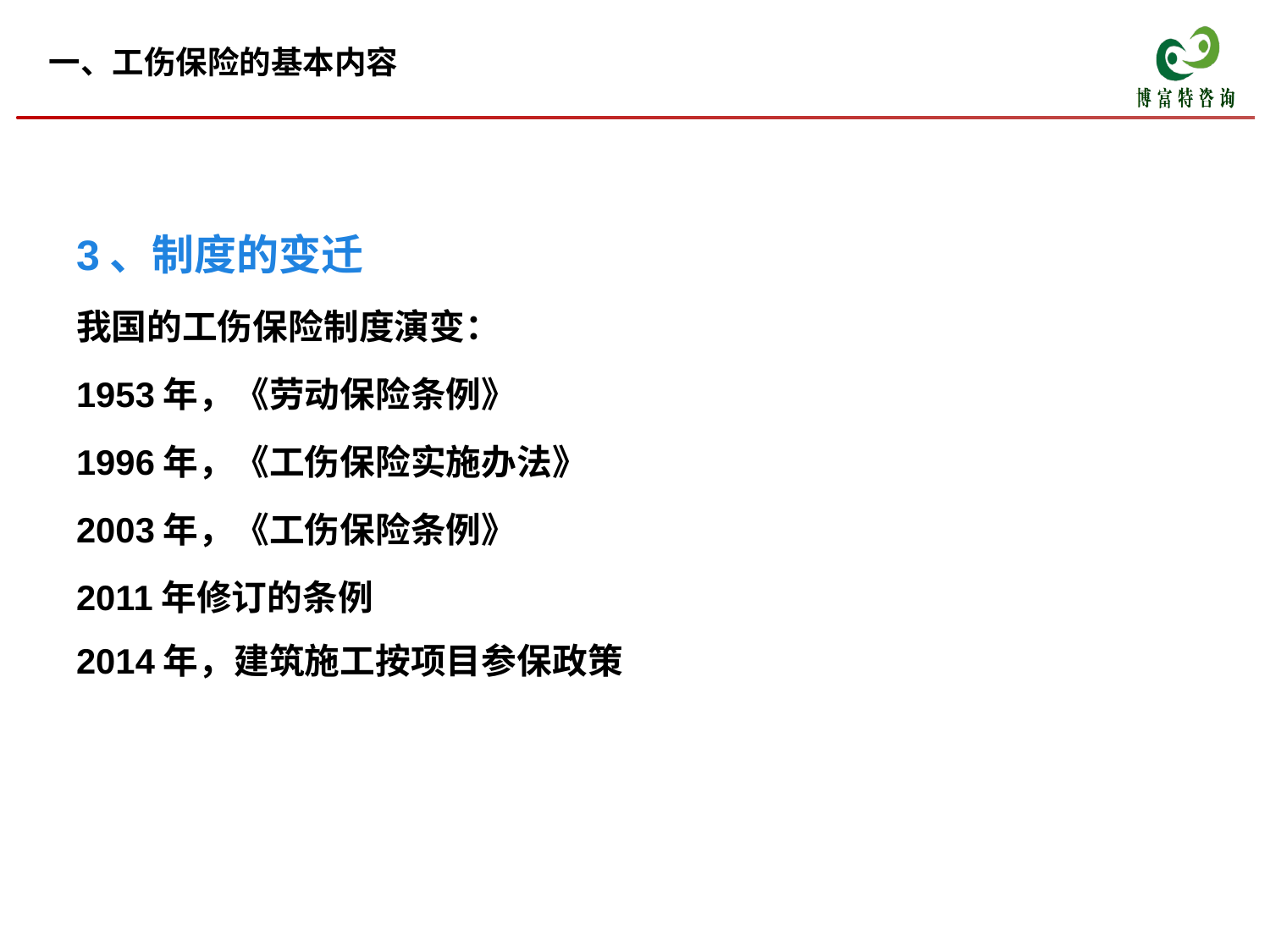

一、工伤保险的基本内容
3、制度的变迁
我国的工伤保险制度演变：
1953年，《劳动保险条例》
1996年，《工伤保险实施办法》
2003年，《工伤保险条例》
2011年修订的条例
2014年，建筑施工按项目参保政策